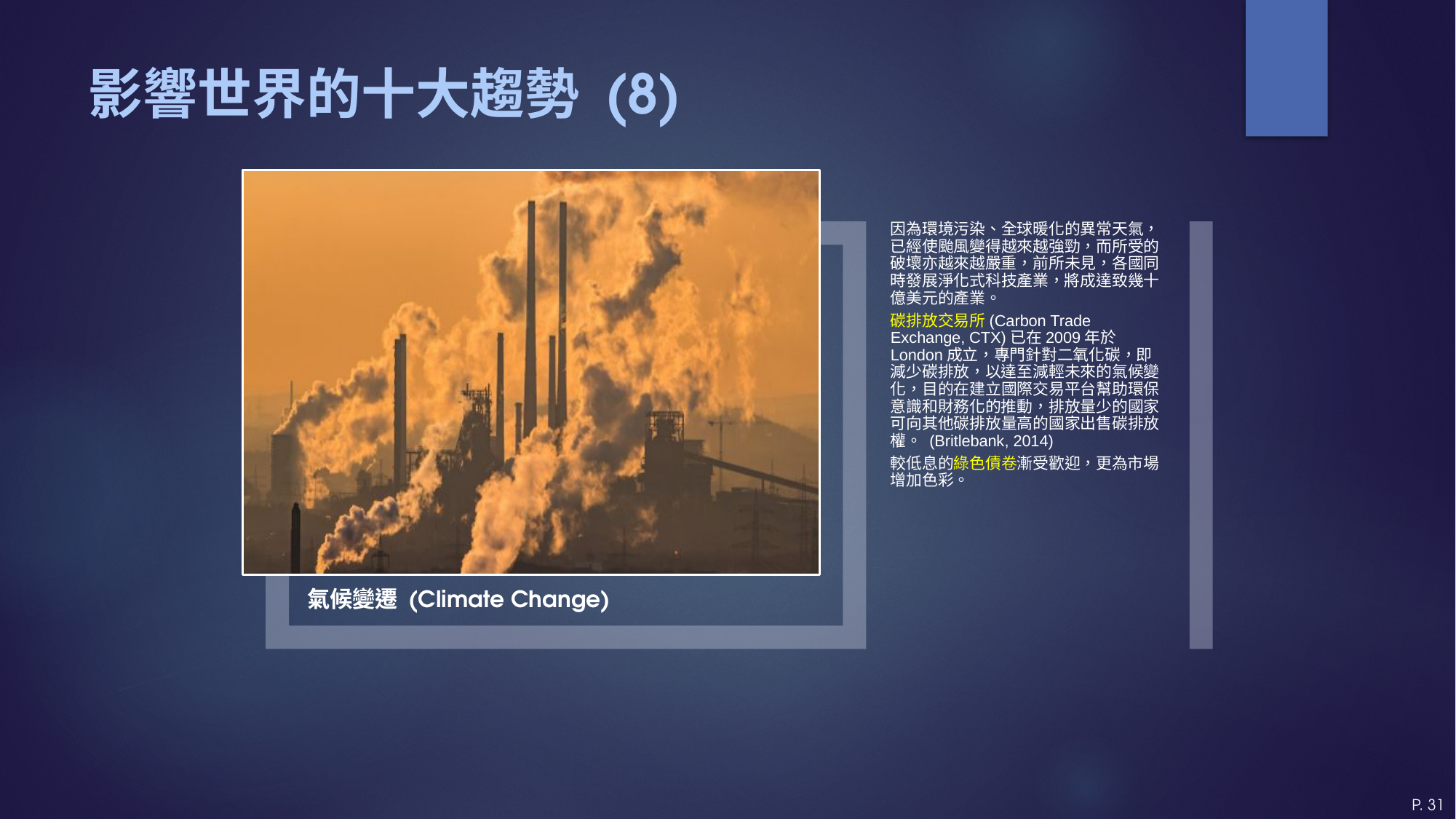

# 影響世界的十大趨勢 (8)
氣候變遷 (Climate Change)
因為環境污染、全球暖化的異常天氣，已經使颱風變得越來越強勁，而所受的破壞亦越來越嚴重，前所未見，各國同時發展淨化式科技產業，將成達致幾十億美元的產業。
碳排放交易所(Carbon Trade Exchange, CTX)已在2009年於London成立，專門針對二氧化碳，即減少碳排放，以達至減輕未來的氣候變化，目的在建立國際交易平台幫助環保意識和財務化的推動，排放量少的國家可向其他碳排放量高的國家出售碳排放權。 (Britlebank, 2014)
較低息的綠色債卷漸受歡迎，更為市場增加色彩。

P. 31